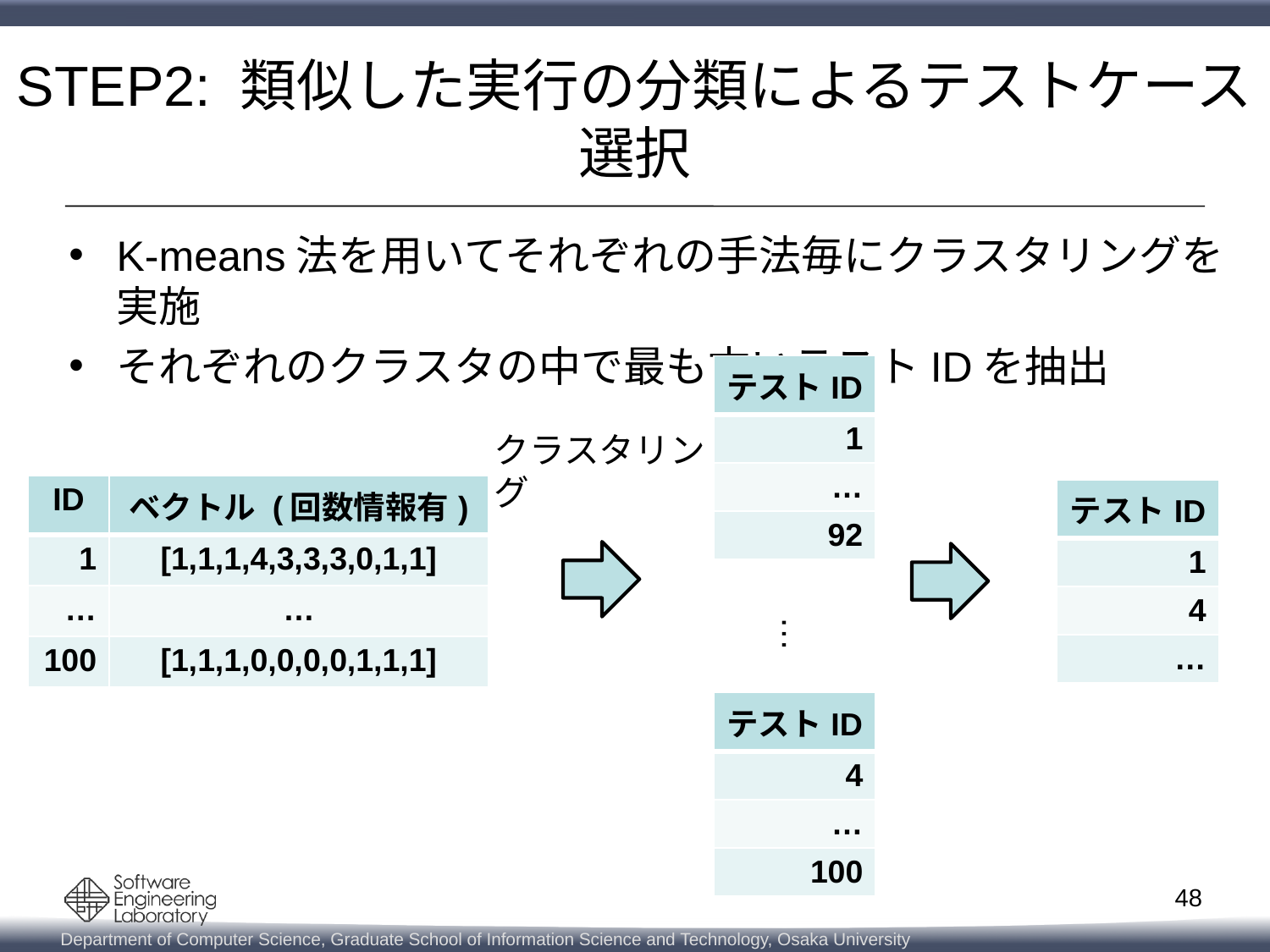

STEP2: 類似した実行の分類によるテストケース選択
K-means法を用いてそれぞれの手法毎にクラスタリングを実施
それぞれのクラスタの中で最も古いテストIDを抽出
| テストID |
| --- |
| 1 |
| … |
| 92 |
クラスタリング
| ID | ベクトル (回数情報有) |
| --- | --- |
| 1 | [1,1,1,4,3,3,3,0,1,1] |
| … | … |
| 100 | [1,1,1,0,0,0,0,1,1,1] |
| テストID |
| --- |
| 1 |
| 4 |
| … |

…
| テストID |
| --- |
| 4 |
| … |
| 100 |
48